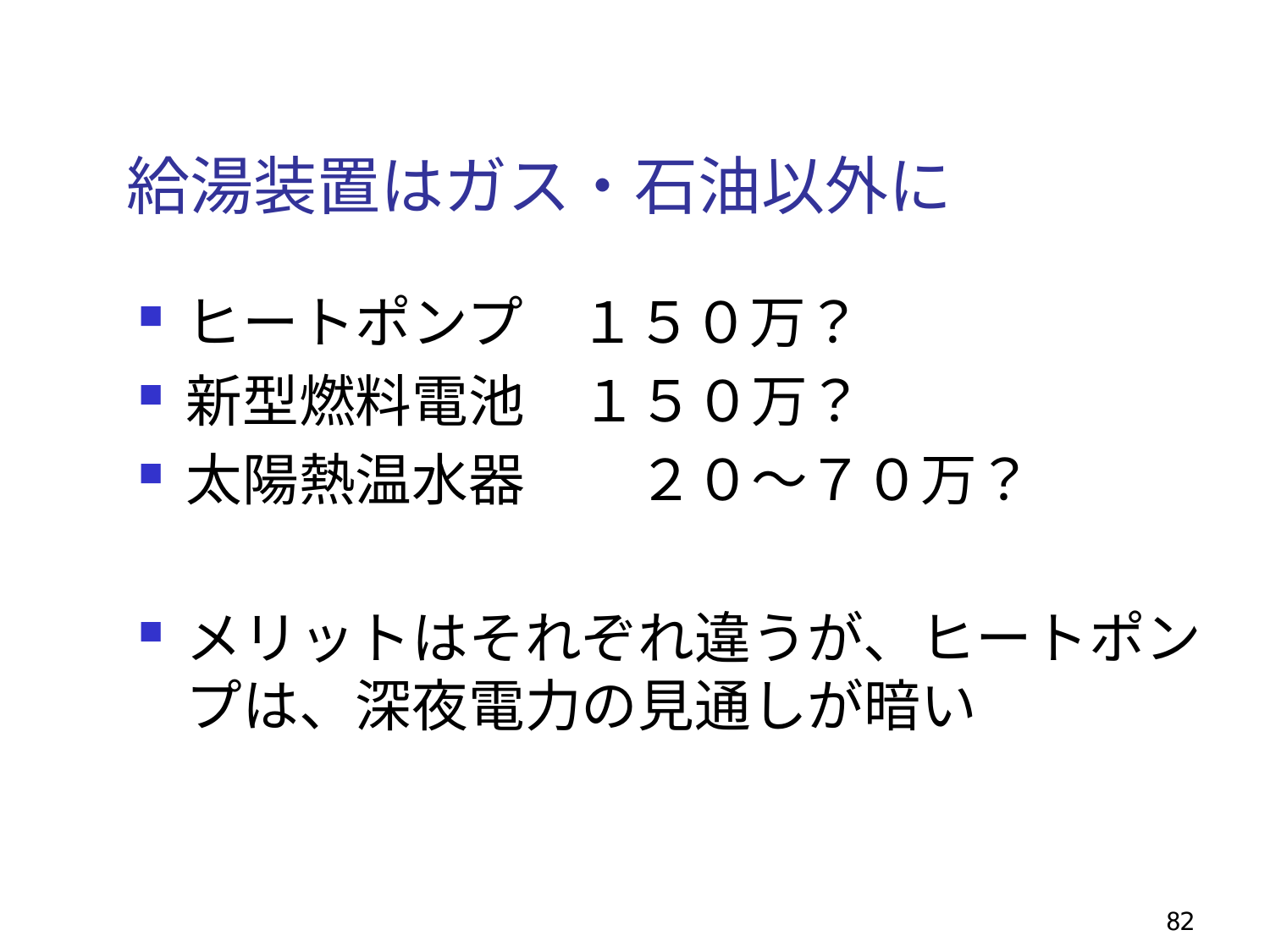

# 給湯装置はガス・石油以外に
ヒートポンプ　１５０万？
新型燃料電池　１５０万？
太陽熱温水器　　２０～７０万？

メリットはそれぞれ違うが、ヒートポンプは、深夜電力の見通しが暗い

82